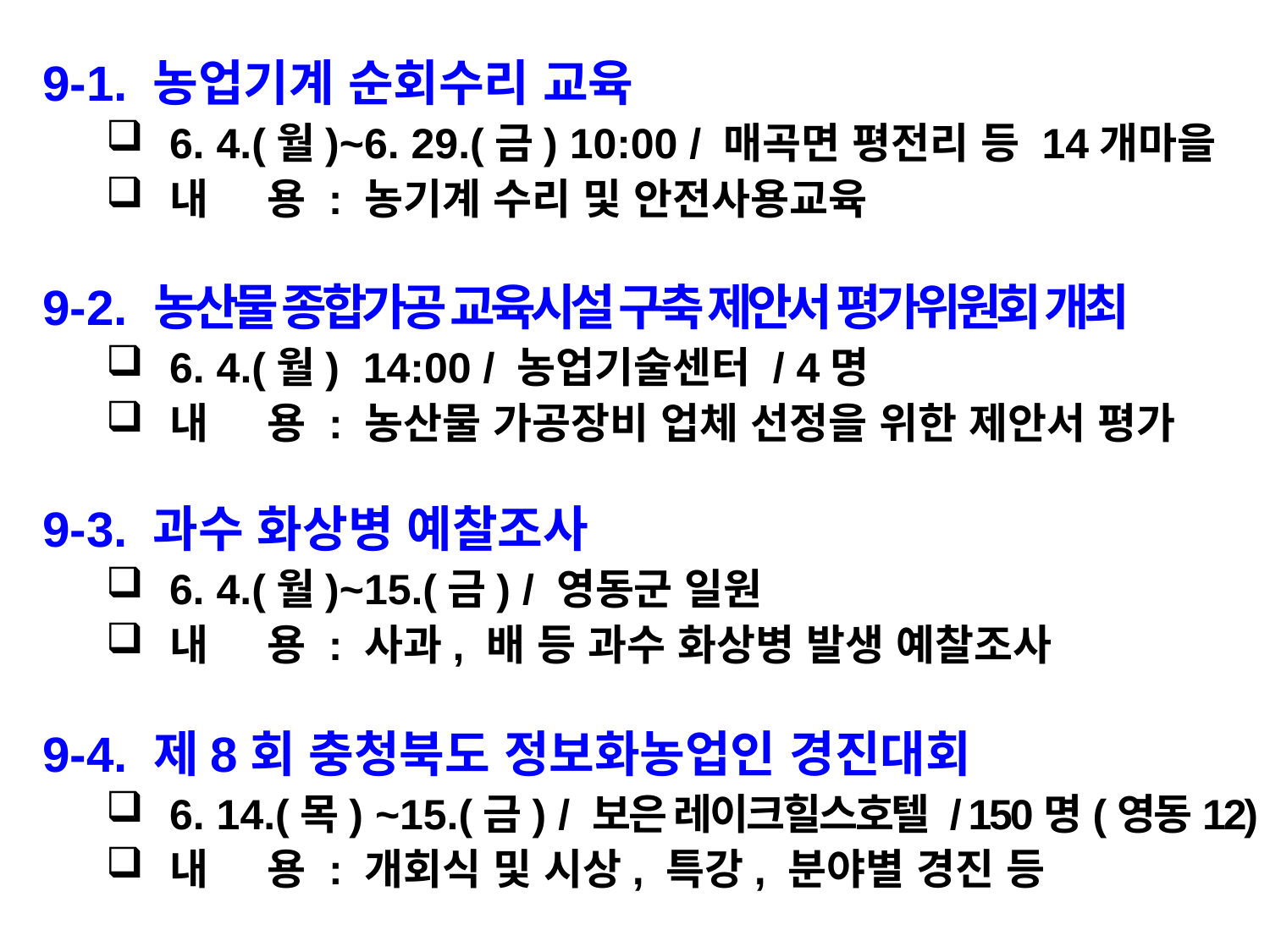

9-1. 농업기계 순회수리 교육
6. 4.(월)~6. 29.(금) 10:00 / 매곡면 평전리 등 14개마을
내     용 : 농기계 수리 및 안전사용교육

9-2. 농산물 종합가공 교육시설 구축 제안서 평가위원회 개최
6. 4.(월)  14:00 / 농업기술센터 / 4명
내     용 : 농산물 가공장비 업체 선정을 위한 제안서 평가
9-3. 과수 화상병 예찰조사
6. 4.(월)~15.(금) / 영동군 일원
내     용 : 사과, 배 등 과수 화상병 발생 예찰조사

9-4. 제8회 충청북도 정보화농업인 경진대회
6. 14.(목) ~15.(금) / 보은 레이크힐스호텔 / 150명(영동12)
내     용 : 개회식 및 시상, 특강, 분야별 경진 등